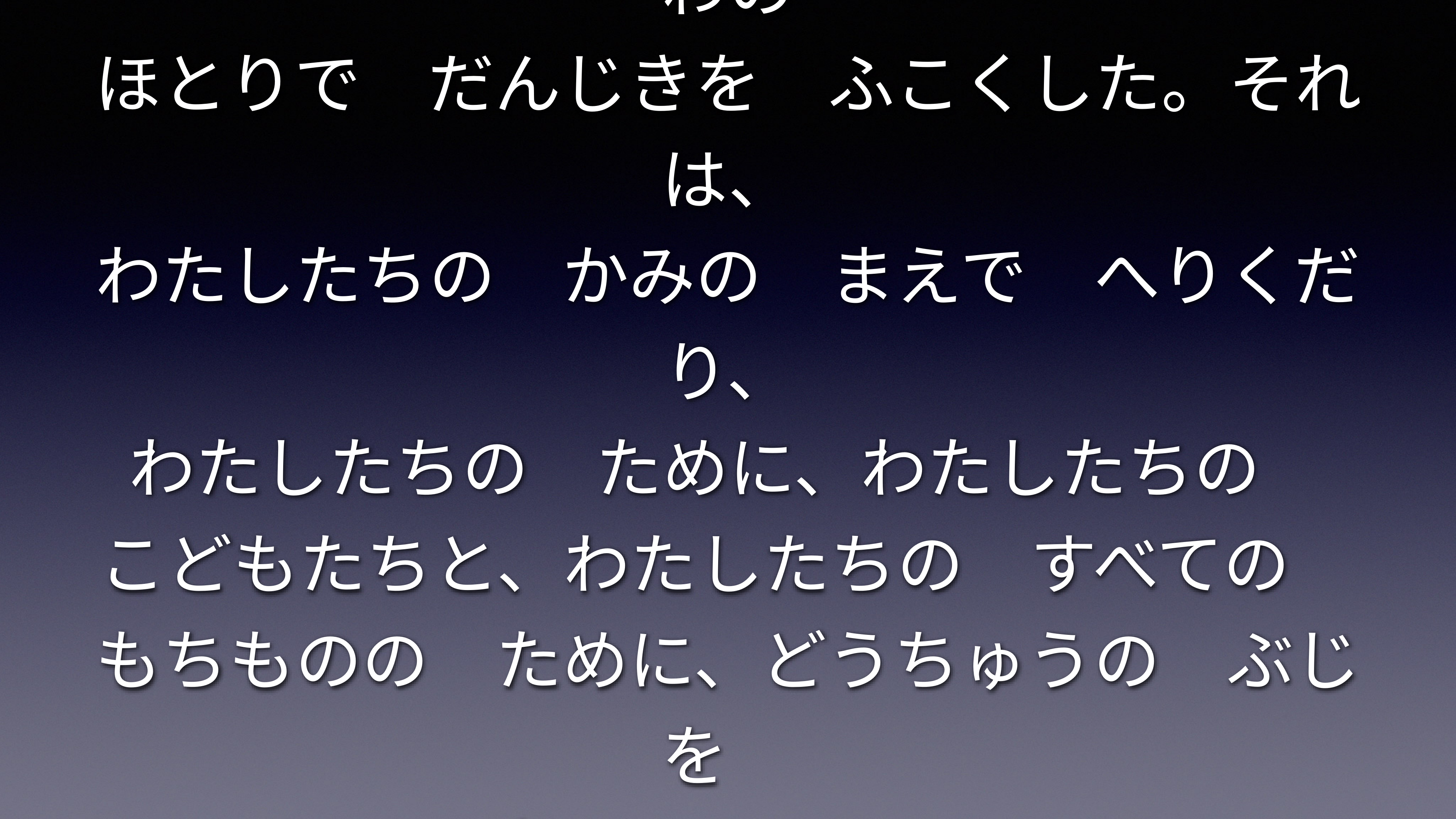

そこで、わたしは　そのところ、アハワがわの
ほとりで　だんじきを　ふこくした。それは、
わたしたちの　かみの　まえで　へりくだり、
わたしたちの　ために、わたしたちの
こどもたちと、わたしたちの　すべての
もちものの　ために、どうちゅうの　ぶじを
かみに　ねがい　もとめる　ためであった。